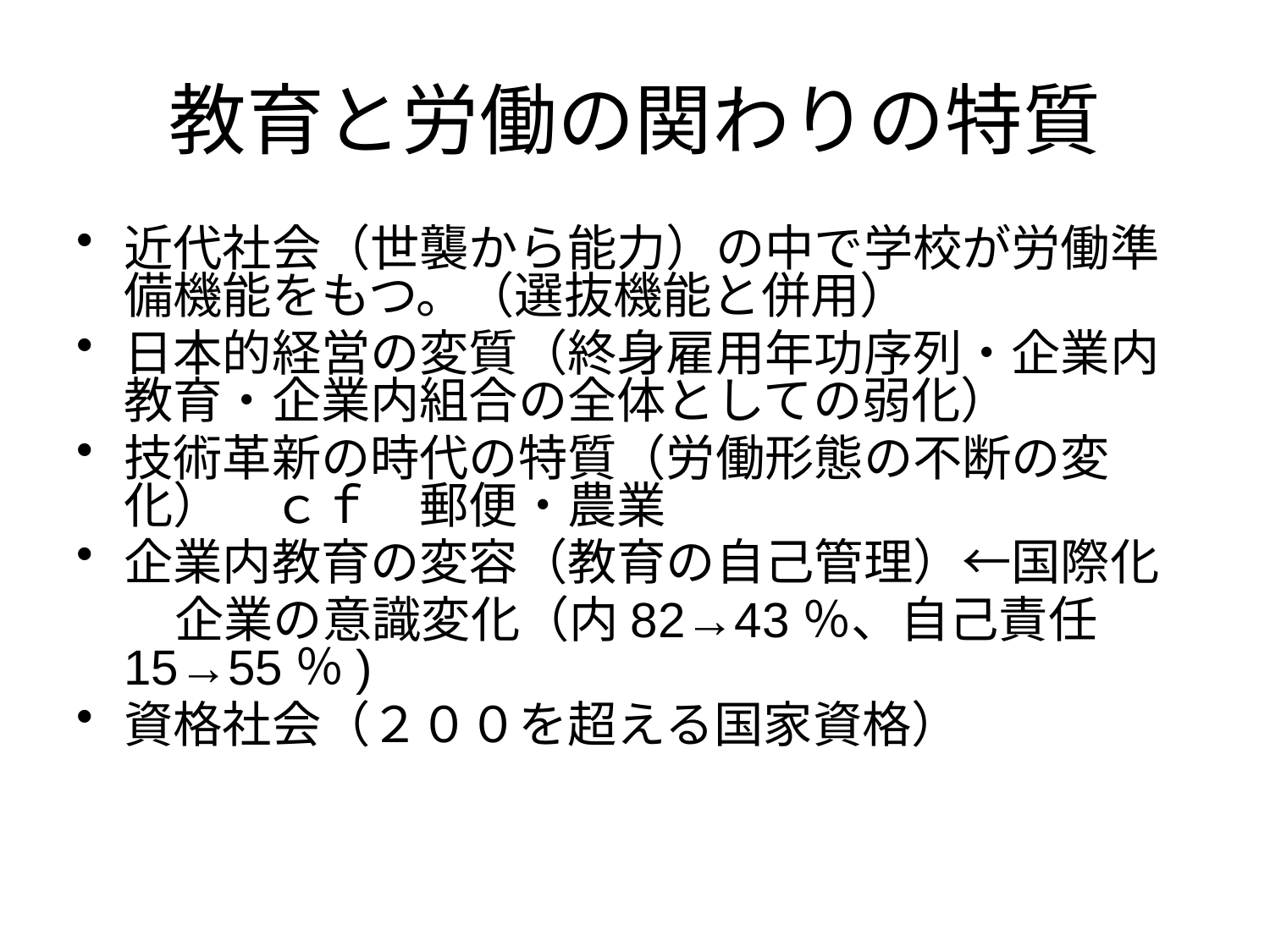

# 教育と労働の関わりの特質
近代社会（世襲から能力）の中で学校が労働準備機能をもつ。（選抜機能と併用）
日本的経営の変質（終身雇用年功序列・企業内教育・企業内組合の全体としての弱化）
技術革新の時代の特質（労働形態の不断の変化）　ｃｆ　郵便・農業
企業内教育の変容（教育の自己管理）←国際化
　　企業の意識変化（内82→43％、自己責任15→55％)
資格社会（２００を超える国家資格）